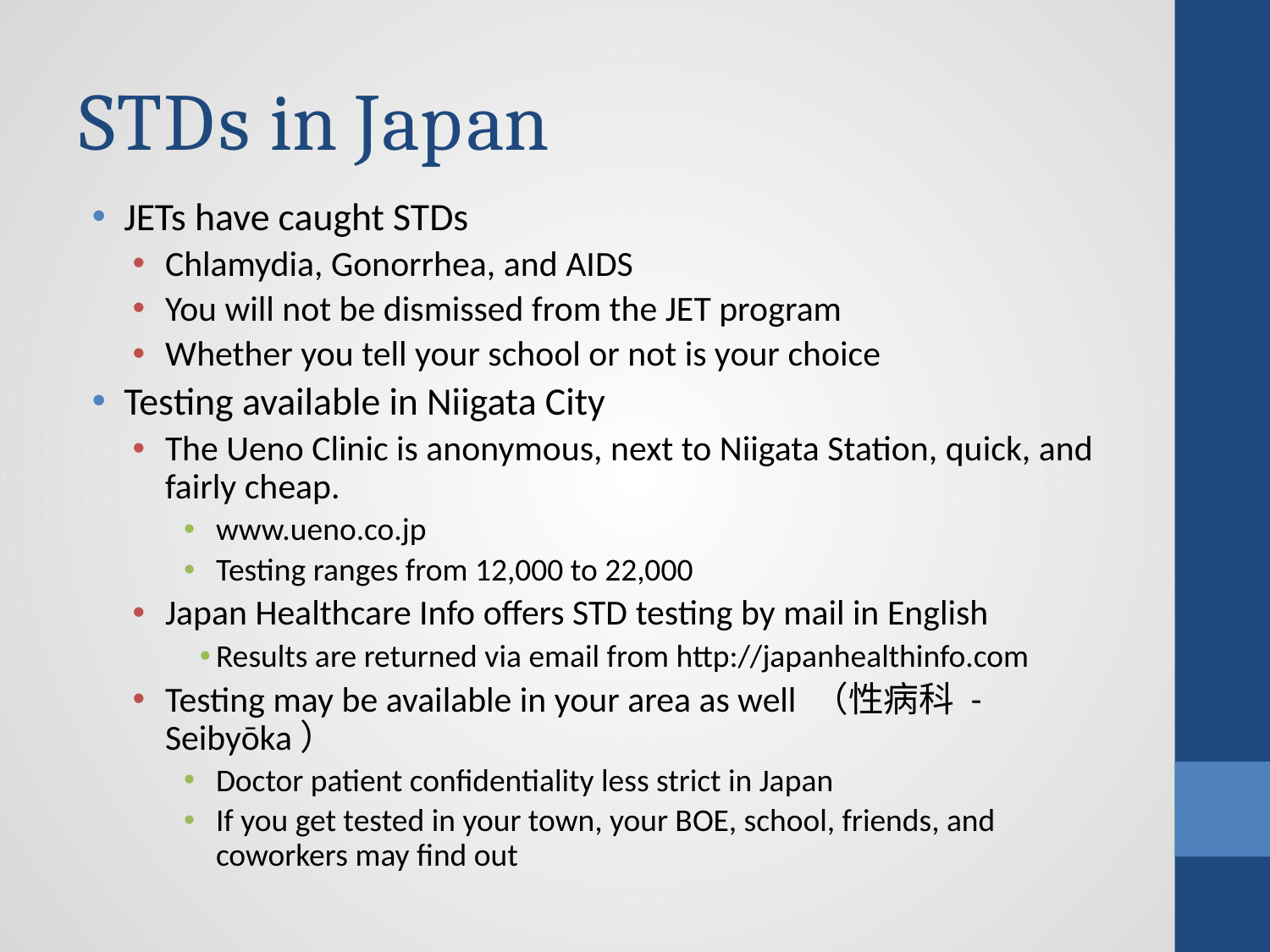

# STDs in Japan
JETs have caught STDs
Chlamydia, Gonorrhea, and AIDS
You will not be dismissed from the JET program
Whether you tell your school or not is your choice
Testing available in Niigata City
The Ueno Clinic is anonymous, next to Niigata Station, quick, and fairly cheap.
www.ueno.co.jp
Testing ranges from 12,000 to 22,000
Japan Healthcare Info offers STD testing by mail in English
Results are returned via email from http://japanhealthinfo.com
Testing may be available in your area as well （性病科 - Seibyōka）
Doctor patient confidentiality less strict in Japan
If you get tested in your town, your BOE, school, friends, and coworkers may find out